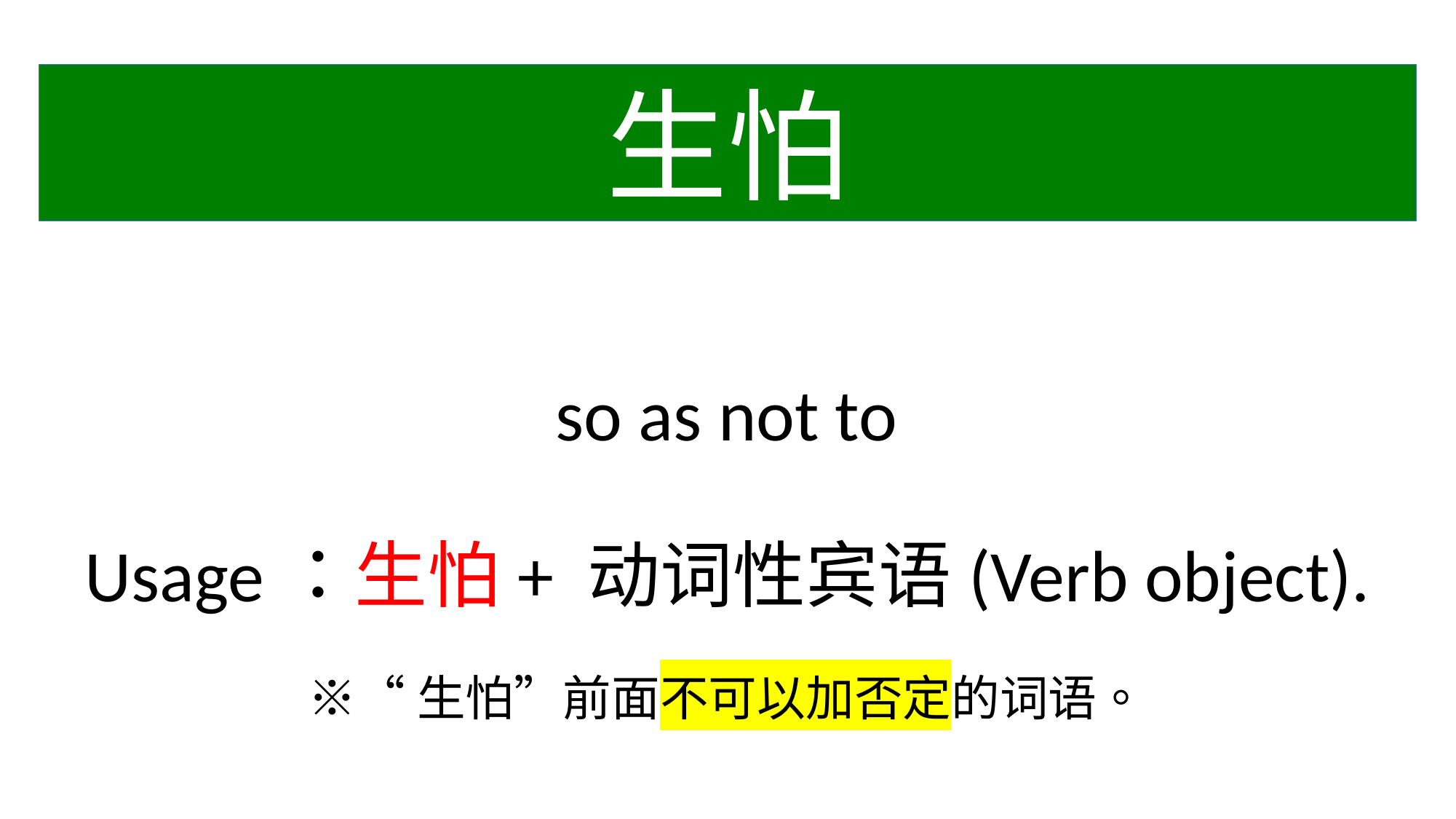

生怕
so as not to
Usage：生怕+ 动词性宾语(Verb object).
※“生怕”前面不可以加否定的词语。